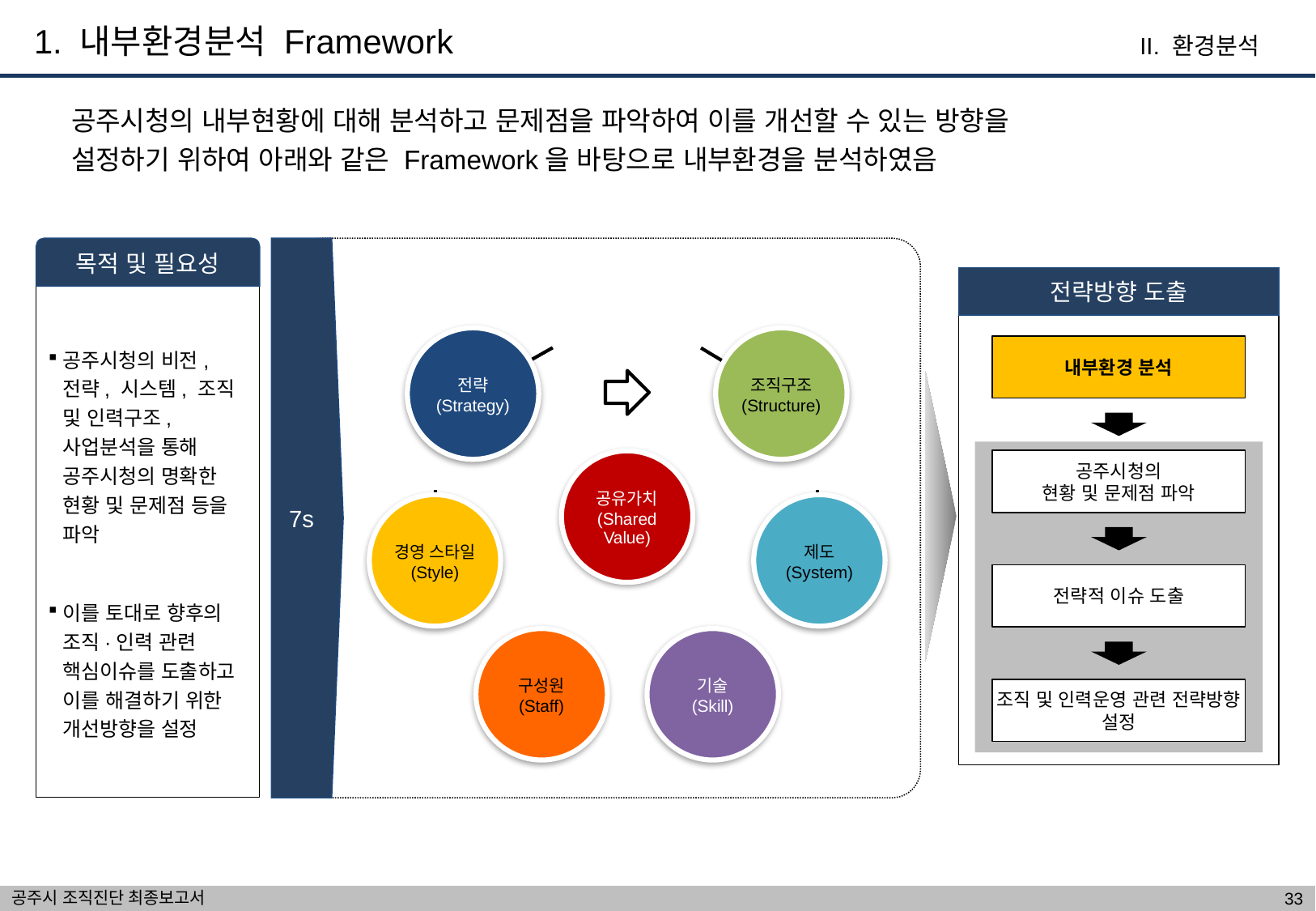

1. 내부환경분석 Framework
II. 환경분석
공주시청의 내부현황에 대해 분석하고 문제점을 파악하여 이를 개선할 수 있는 방향을
설정하기 위하여 아래와 같은 Framework을 바탕으로 내부환경을 분석하였음
목적 및 필요성
7s

공유가치
(Shared Value)
조직구조
(Structure)
구성원
(Staff)
경영 스타일
(Style)
전략
(Strategy)
기술
(Skill)
제도
(System)
전략방향 도출
공주시청의 비전, 전략, 시스템, 조직 및 인력구조, 사업분석을 통해 공주시청의 명확한 현황 및 문제점 등을 파악

이를 토대로 향후의 조직·인력 관련 핵심이슈를 도출하고 이를 해결하기 위한 개선방향을 설정

내부환경 분석

공주시청의
현황 및 문제점 파악

전략적 이슈 도출

조직 및 인력운영 관련 전략방향 설정